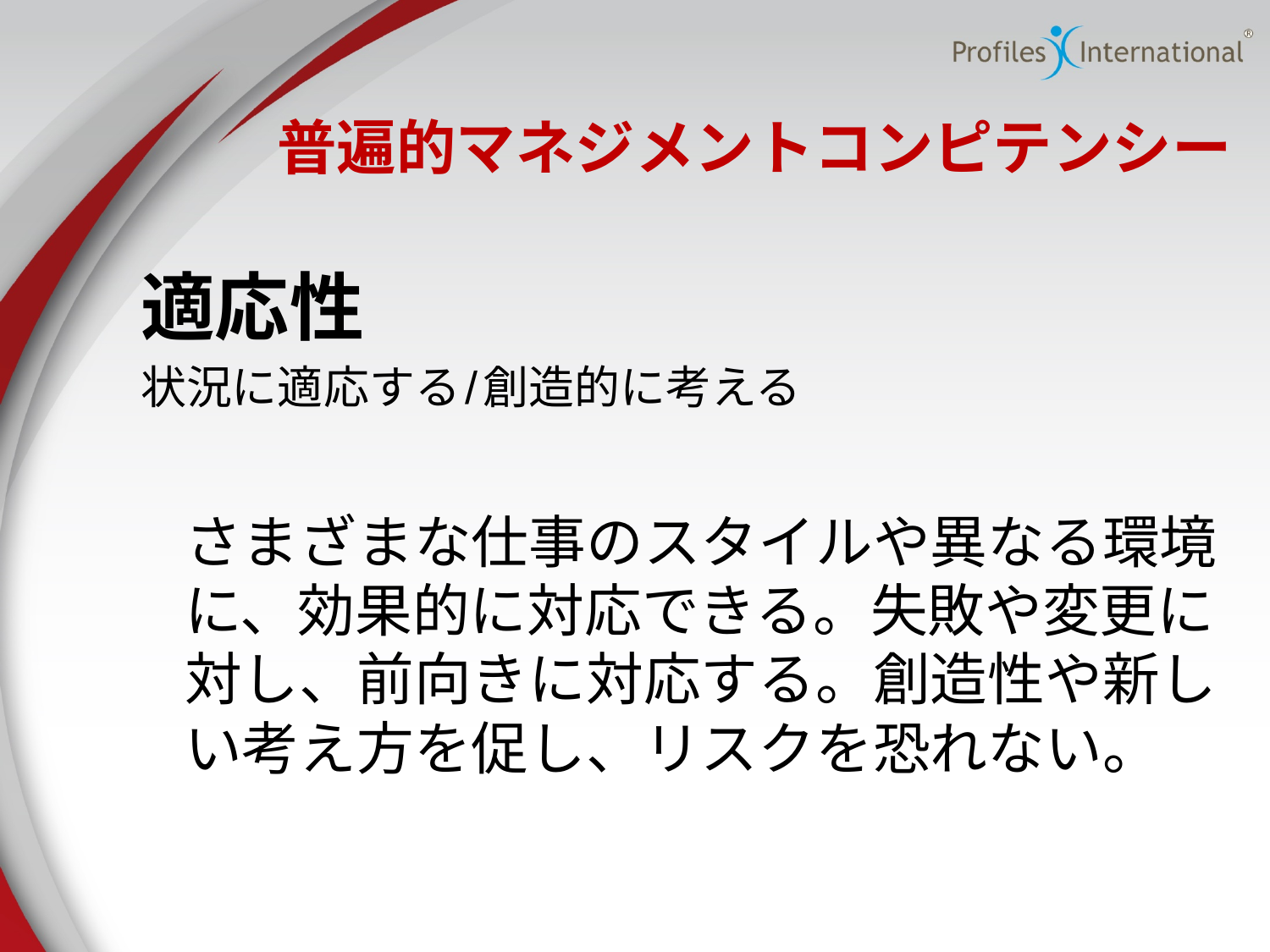

# 普遍的マネジメントコンピテンシー
適応性
状況に適応する/創造的に考える

さまざまな仕事のスタイルや異なる環境に、効果的に対応できる。失敗や変更に対し、前向きに対応する。創造性や新しい考え方を促し、リスクを恐れない。